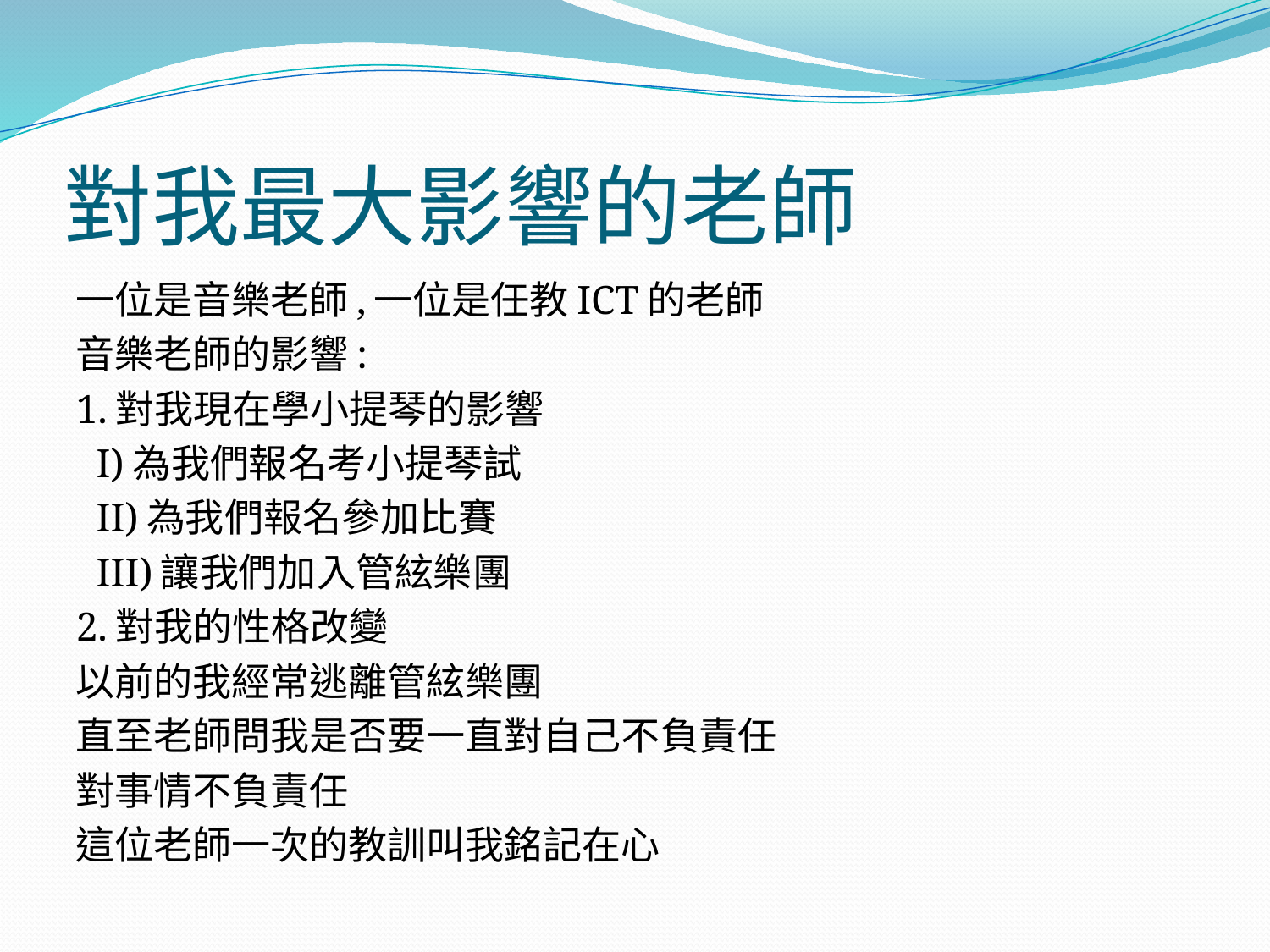

# 對我最大影響的老師
一位是音樂老師,一位是任教ICT的老師
音樂老師的影響:
1.對我現在學小提琴的影響
  I)為我們報名考小提琴試
  II)為我們報名參加比賽
  III)讓我們加入管絃樂團
2.對我的性格改變
以前的我經常逃離管絃樂團
直至老師問我是否要一直對自己不負責任
對事情不負責任
這位老師一次的教訓叫我銘記在心